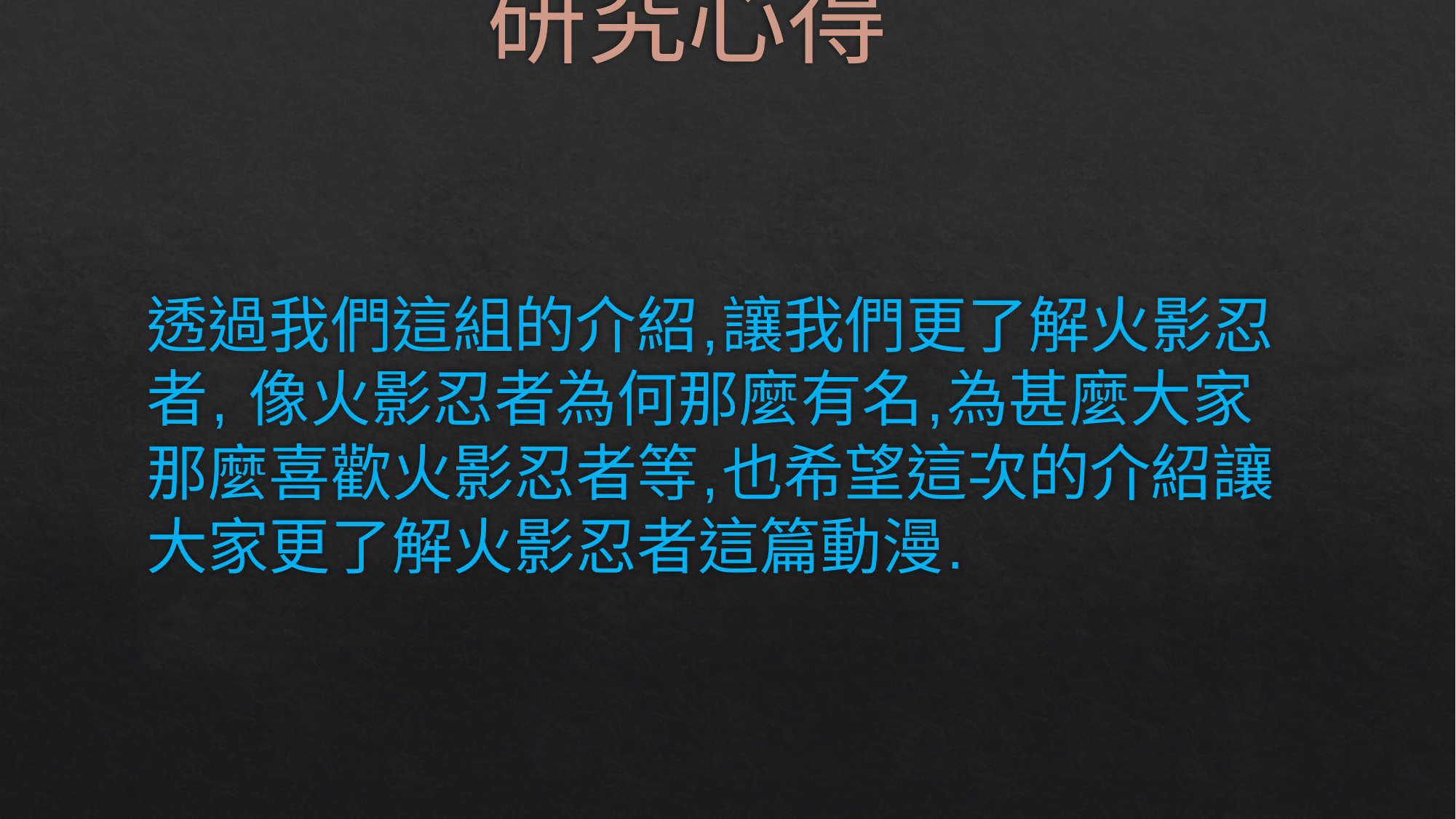

# 研究心得 研究心得
透過我們這組的介紹,讓我們更了解火影忍者, 像火影忍者為何那麼有名,為甚麼大家那麼喜歡火影忍者等,也希望這次的介紹讓大家更了解火影忍者這篇動漫.